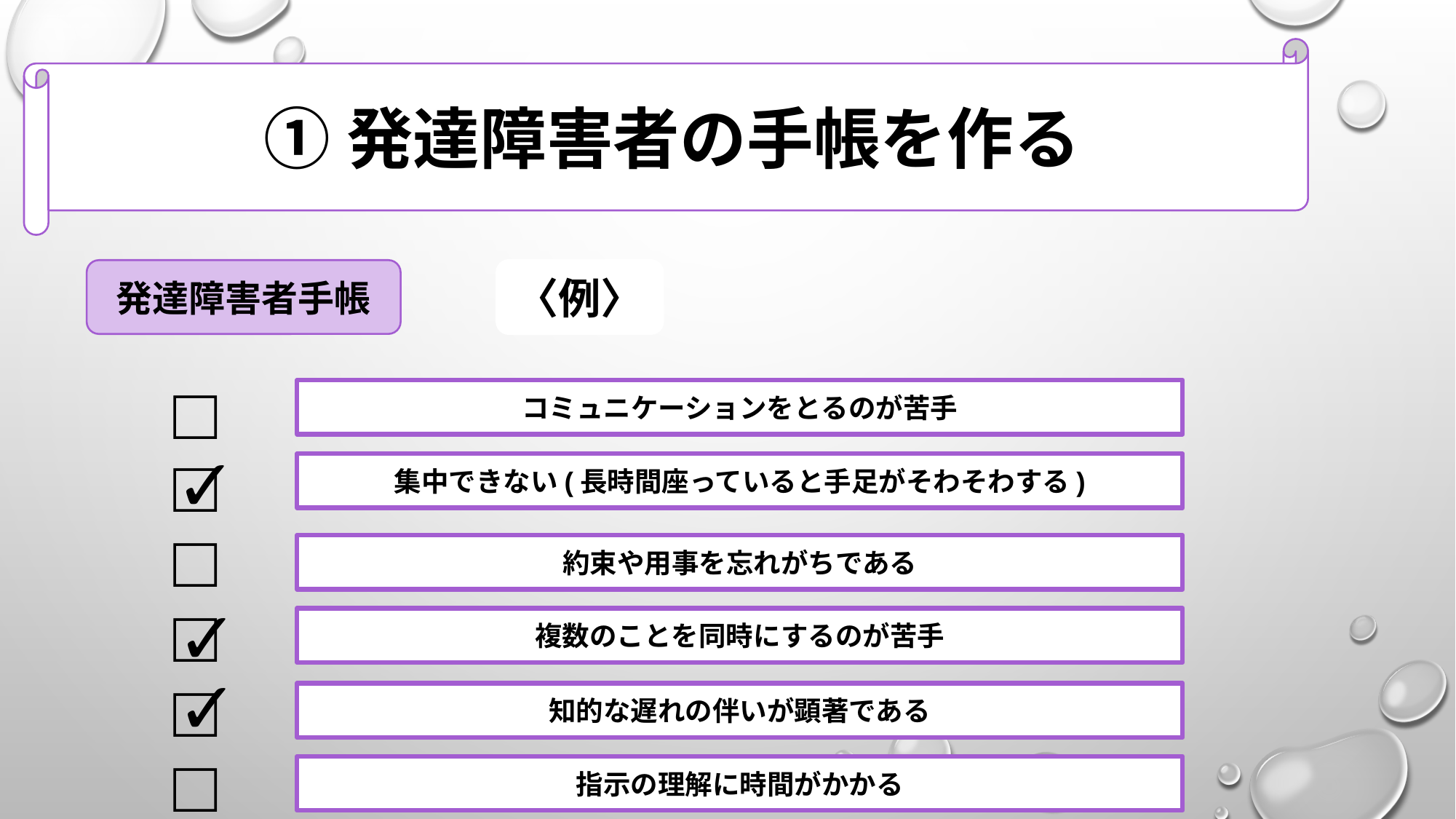

①発達障害者の手帳を作る
発達障害者手帳
〈例〉
□
コミュニケーションをとるのが苦手
✓
□
集中できない(長時間座っていると手足がそわそわする)
□
約束や用事を忘れがちである
□
✓
複数のことを同時にするのが苦手
✓
□
知的な遅れの伴いが顕著である
□
指示の理解に時間がかかる